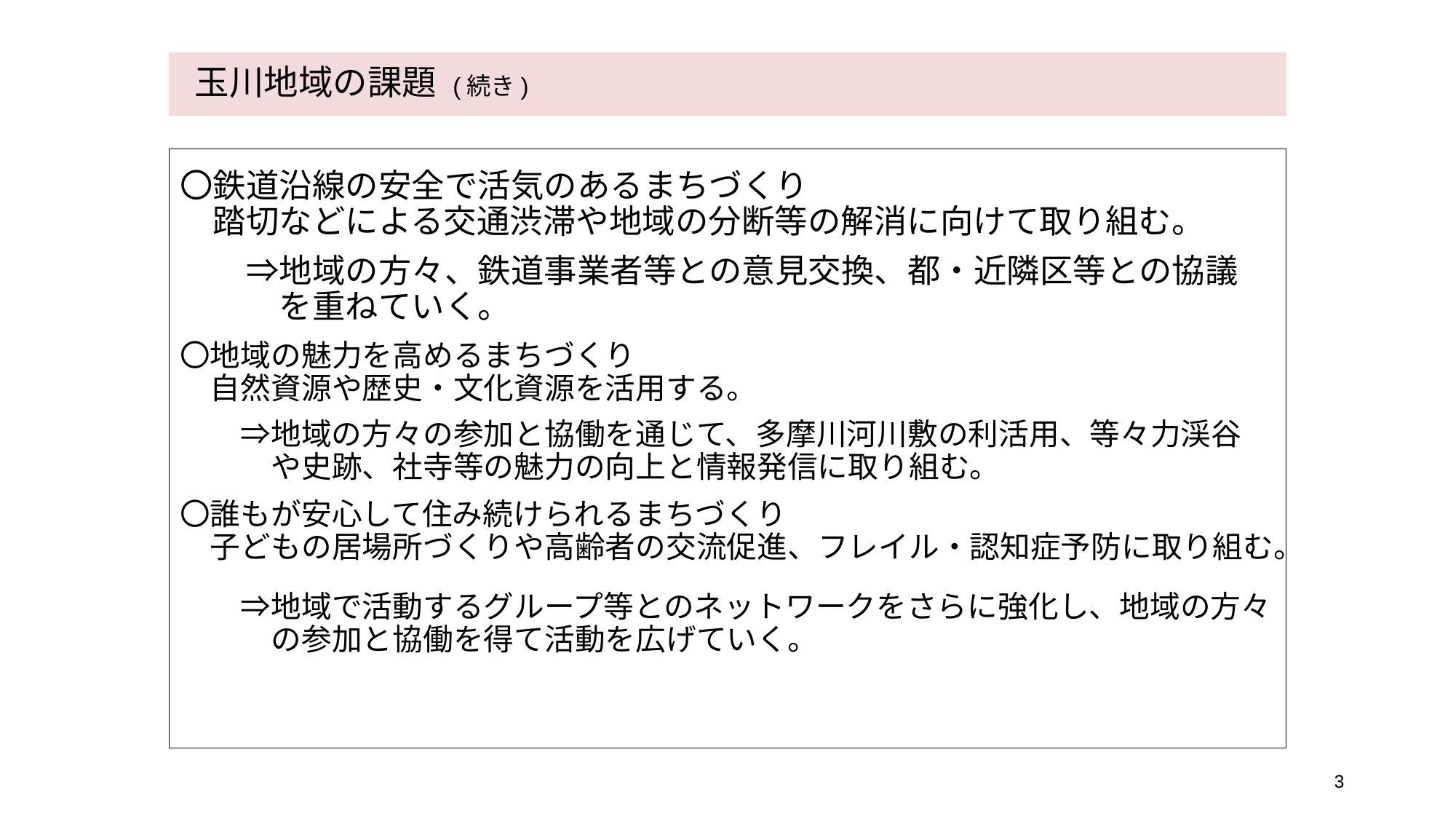

玉川地域の課題 (続き)
# 〇鉄道沿線の安全で活気のあるまちづくり 　踏切などによる交通渋滞や地域の分断等の解消に向けて取り組む。 　　⇒地域の方々、鉄道事業者等との意見交換、都・近隣区等との協議 　　　を重ねていく。 〇地域の魅力を高めるまちづくり 　自然資源や歴史・文化資源を活用する。 　　⇒地域の方々の参加と協働を通じて、多摩川河川敷の利活用、等々力渓谷 　　　や史跡、社寺等の魅力の向上と情報発信に取り組む。 〇誰もが安心して住み続けられるまちづくり 　子どもの居場所づくりや高齢者の交流促進、フレイル・認知症予防に取り組む。 　　 　　⇒地域で活動するグループ等とのネットワークをさらに強化し、地域の方々 　　　の参加と協働を得て活動を広げていく。
3